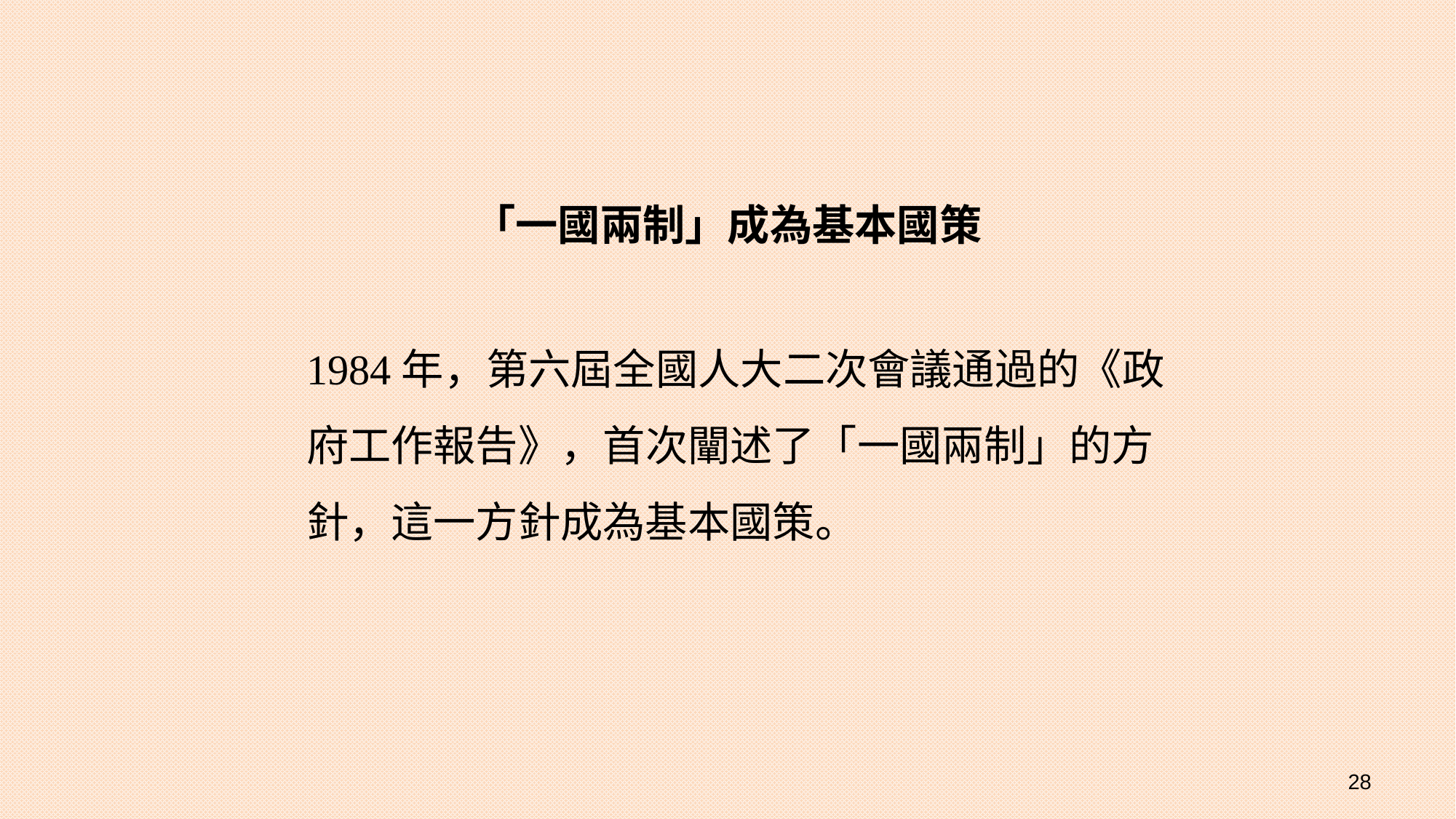

# 「一國兩制」成為基本國策
1984年，第六屆全國人大二次會議通過的《政府工作報告》，首次闡述了「一國兩制」的方針，這一方針成為基本國策。
28